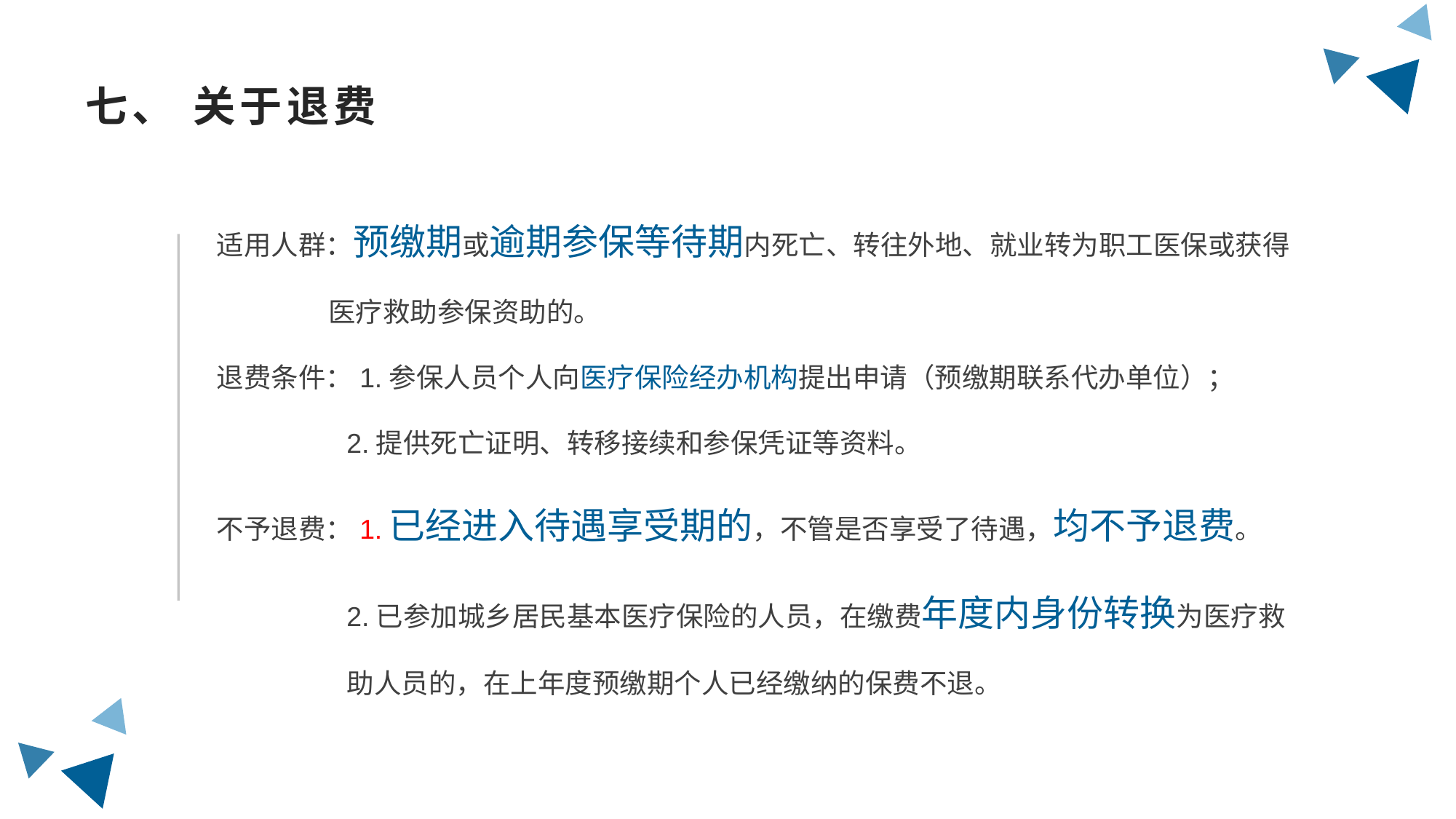

七、 关于退费
适用人群：预缴期或逾期参保等待期内死亡、转往外地、就业转为职工医保或获得
                 医疗救助参保资助的。
退费条件：1.参保人员个人向医疗保险经办机构提出申请（预缴期联系代办单位）；
                 2.提供死亡证明、转移接续和参保凭证等资料。
不予退费：1.已经进入待遇享受期的，不管是否享受了待遇，均不予退费。
                 2.已参加城乡居民基本医疗保险的人员，在缴费年度内身份转换为医疗救
                    助人员的，在上年度预缴期个人已经缴纳的保费不退。